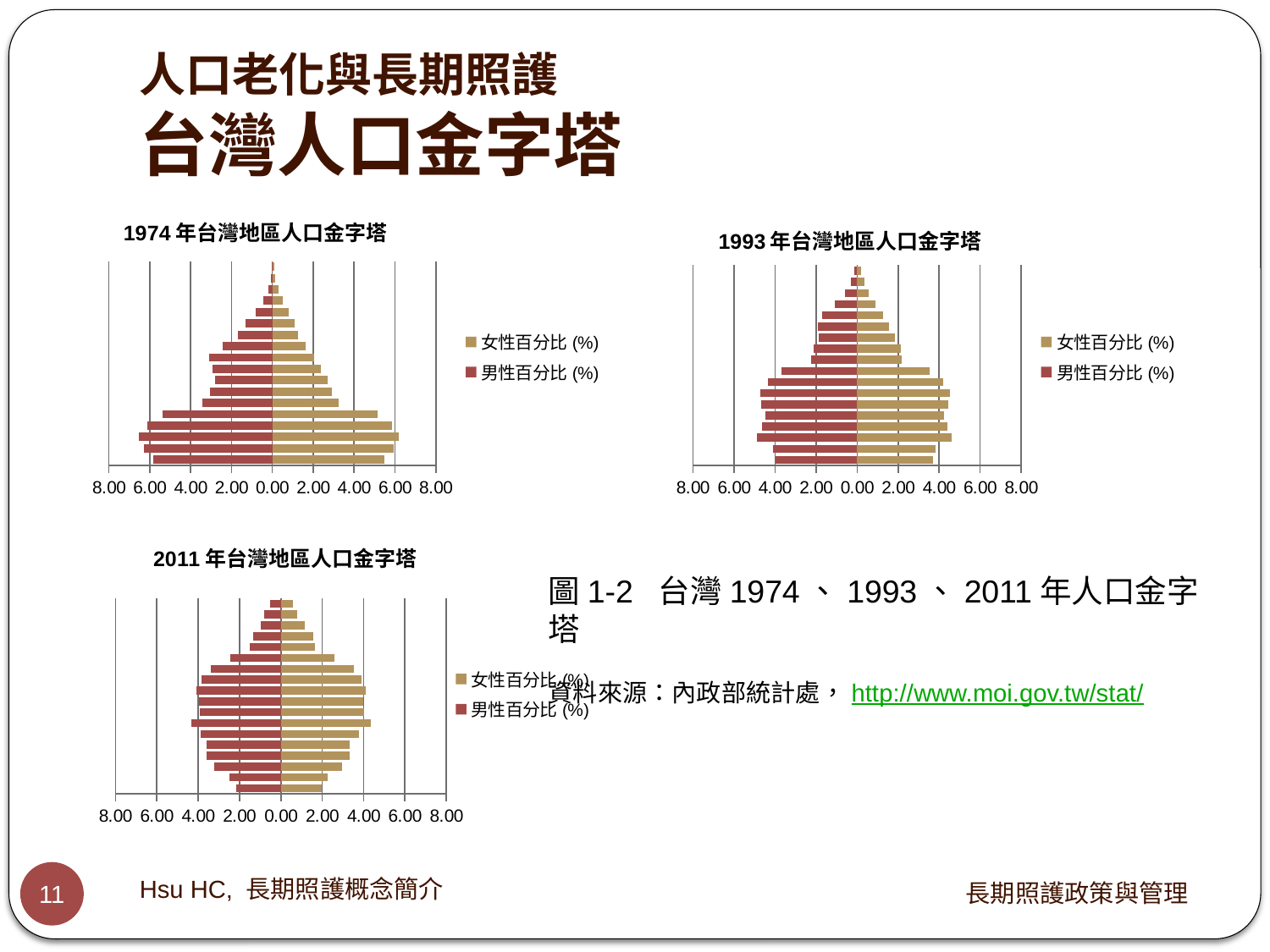

# 人口老化與長期照護 台灣人口金字塔

### Chart: 1974年台灣地區人口金字塔

| Category | 男性百分比(%) | 女性百分比(%) |
|---|---|---|

### Chart: 1993年台灣地區人口金字塔

| Category | 男性百分比(%) | 女性百分比(%) |
|---|---|---|

### Chart: 2011年台灣地區人口金字塔

| Category | 男性百分比(%) | 女性百分比(%) |
|---|---|---|
圖1-2  台灣1974、1993、2011年人口金字塔

資料來源：內政部統計處，http://www.moi.gov.tw/stat/
Hsu HC, 長期照護概念簡介
長期照護政策與管理
11